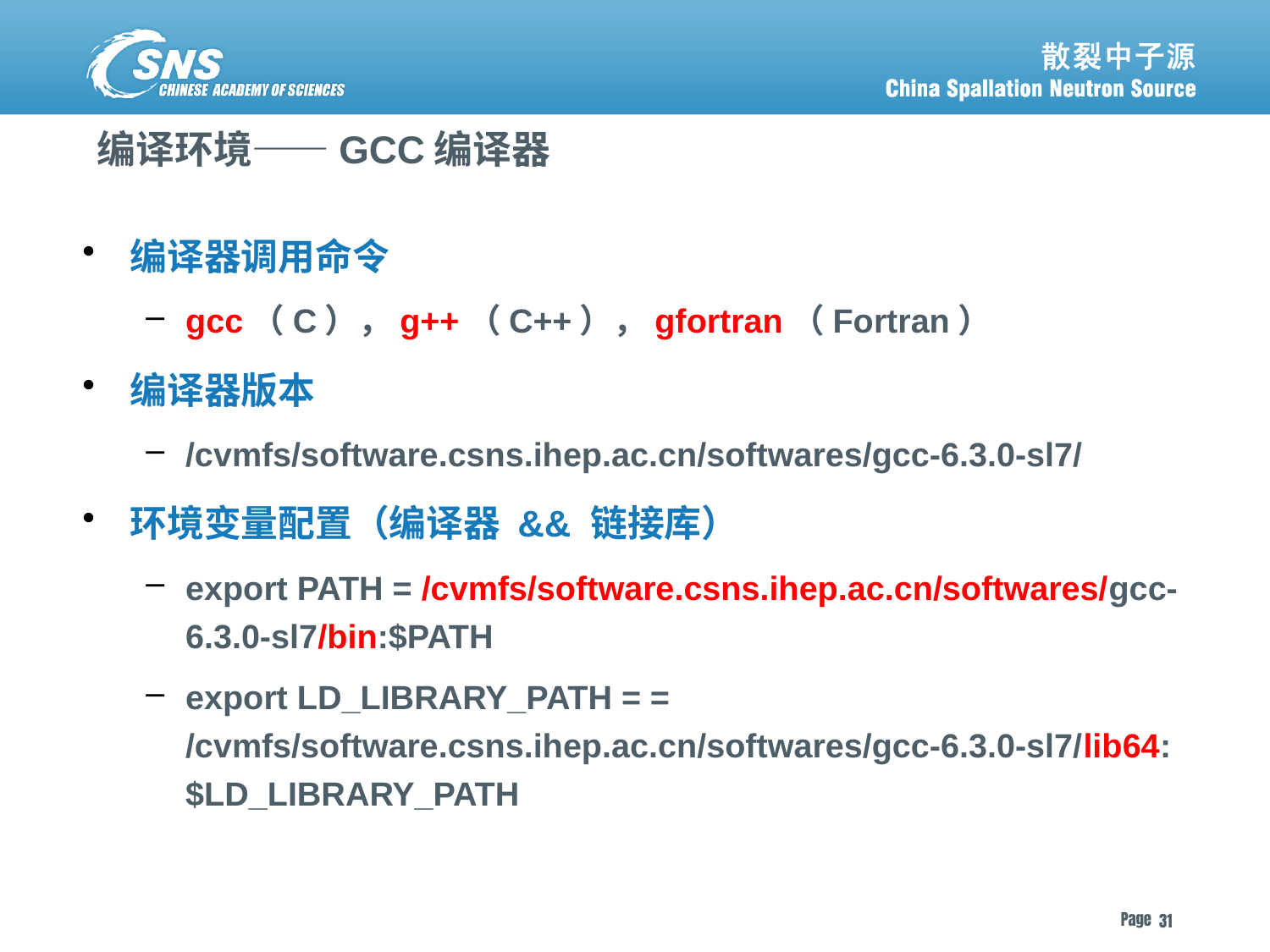

# 编译环境——GCC编译器
编译器调用命令
gcc（C），g++（C++），gfortran（Fortran）
编译器版本
/cvmfs/software.csns.ihep.ac.cn/softwares/gcc-6.3.0-sl7/
环境变量配置（编译器 && 链接库）
export PATH = /cvmfs/software.csns.ihep.ac.cn/softwares/gcc-6.3.0-sl7/bin:$PATH
export LD_LIBRARY_PATH = = /cvmfs/software.csns.ihep.ac.cn/softwares/gcc-6.3.0-sl7/lib64:$LD_LIBRARY_PATH

31